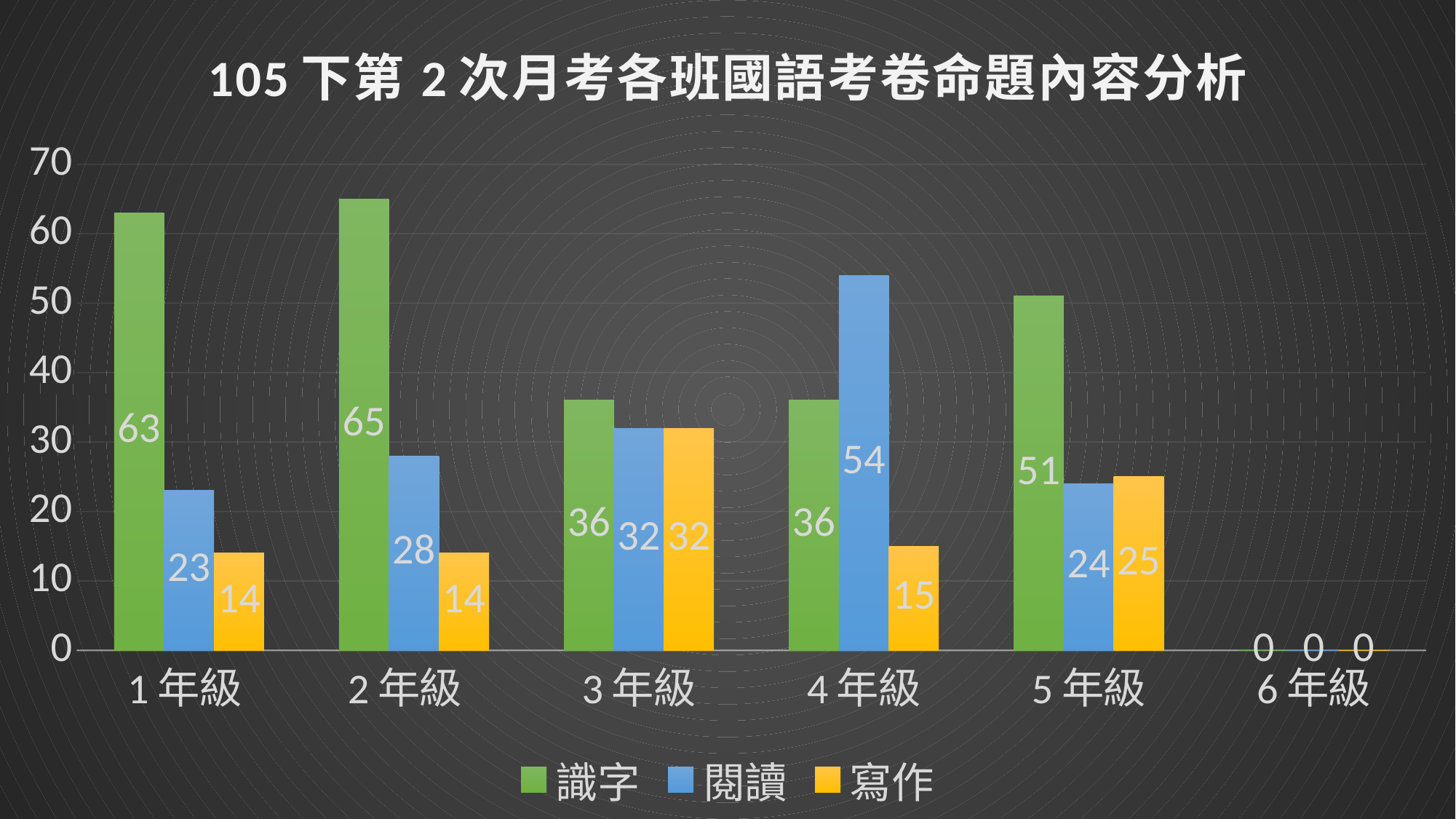

### Chart: 105下第2次月考各班國語考卷命題內容分析

| Category | 識字 | 閱讀 | 寫作 |
|---|---|---|---|
| 1年級  | 63.0 | 23.0 | 14.0 |
| 2年級   | 65.0 | 28.0 | 14.0 |
| 3年級 | 36.0 | 32.0 | 32.0 |
| 4年級 | 36.0 | 54.0 | 15.0 |
| 5年級 | 51.0 | 24.0 | 25.0 |
| 6年級 | 0.0 | 0.0 | 0.0 |